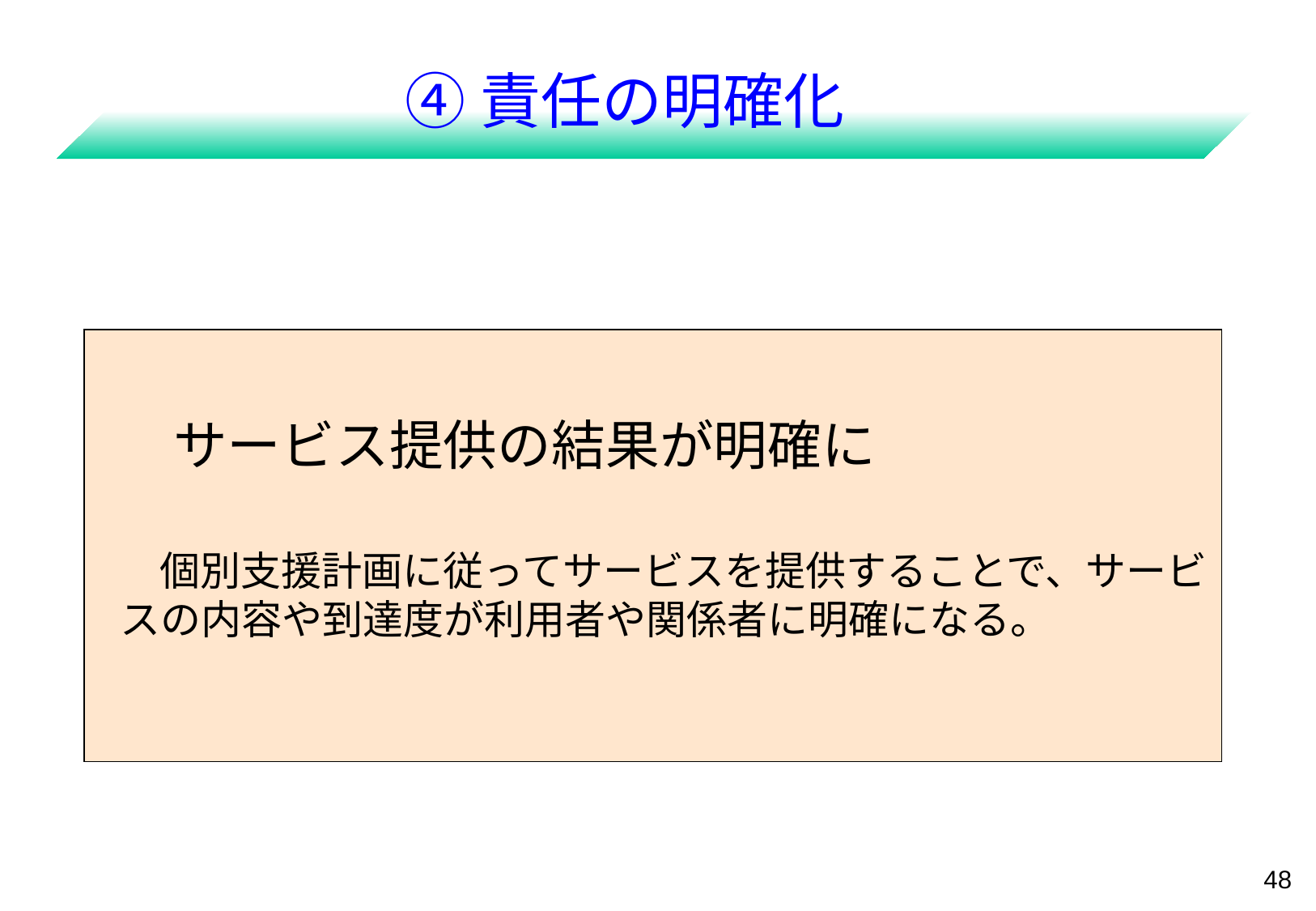

④責任の明確化

　サービス提供の結果が明確に

　個別支援計画に従ってサービスを提供することで、サービスの内容や到達度が利用者や関係者に明確になる。

48